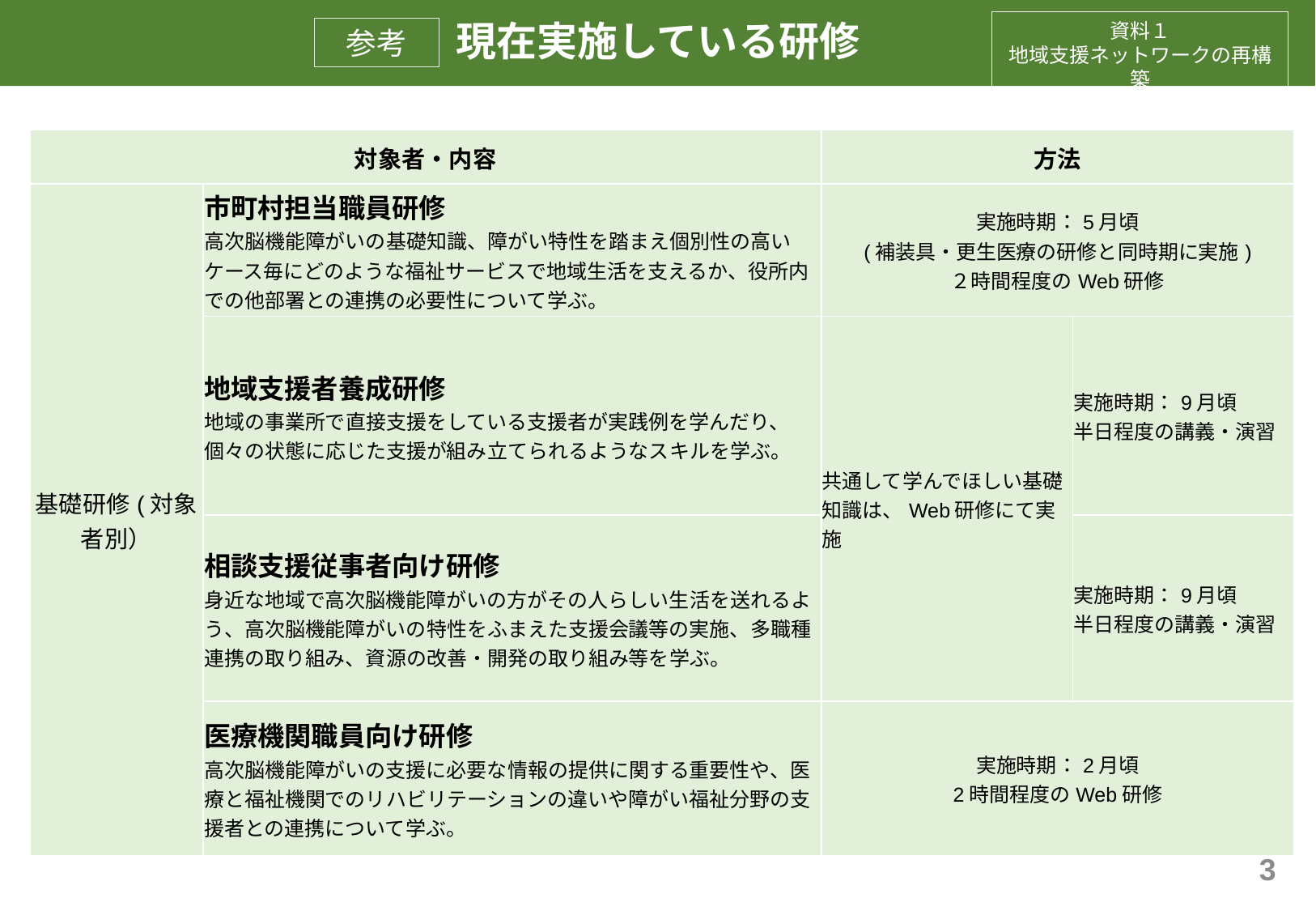

現在実施している研修
資料１
地域支援ネットワークの再構築
参考
| 対象者・内容 |  | 方法 |  |
| --- | --- | --- | --- |
| 基礎研修(対象者別） | 市町村担当職員研修 高次脳機能障がいの基礎知識、障がい特性を踏まえ個別性の高いケース毎にどのような福祉サービスで地域生活を支えるか、役所内での他部署との連携の必要性について学ぶ。 | 実施時期：5月頃 (補装具・更生医療の研修と同時期に実施) ２時間程度のWeb研修 |  |
|  | 地域支援者養成研修 地域の事業所で直接支援をしている支援者が実践例を学んだり、個々の状態に応じた支援が組み立てられるようなスキルを学ぶ。 | 共通して学んでほしい基礎知識は、Web研修にて実施 | 実施時期：9月頃 半日程度の講義・演習 |
|  | 相談支援従事者向け研修 身近な地域で高次脳機能障がいの方がその人らしい生活を送れるよう、高次脳機能障がいの特性をふまえた支援会議等の実施、多職種連携の取り組み、資源の改善・開発の取り組み等を学ぶ。 |  | 実施時期：9月頃 半日程度の講義・演習 |
|  | 医療機関職員向け研修 高次脳機能障がいの支援に必要な情報の提供に関する重要性や、医療と福祉機関でのリハビリテーションの違いや障がい福祉分野の支援者との連携について学ぶ。 | 実施時期：2月頃 2時間程度のWeb研修 |  |
3